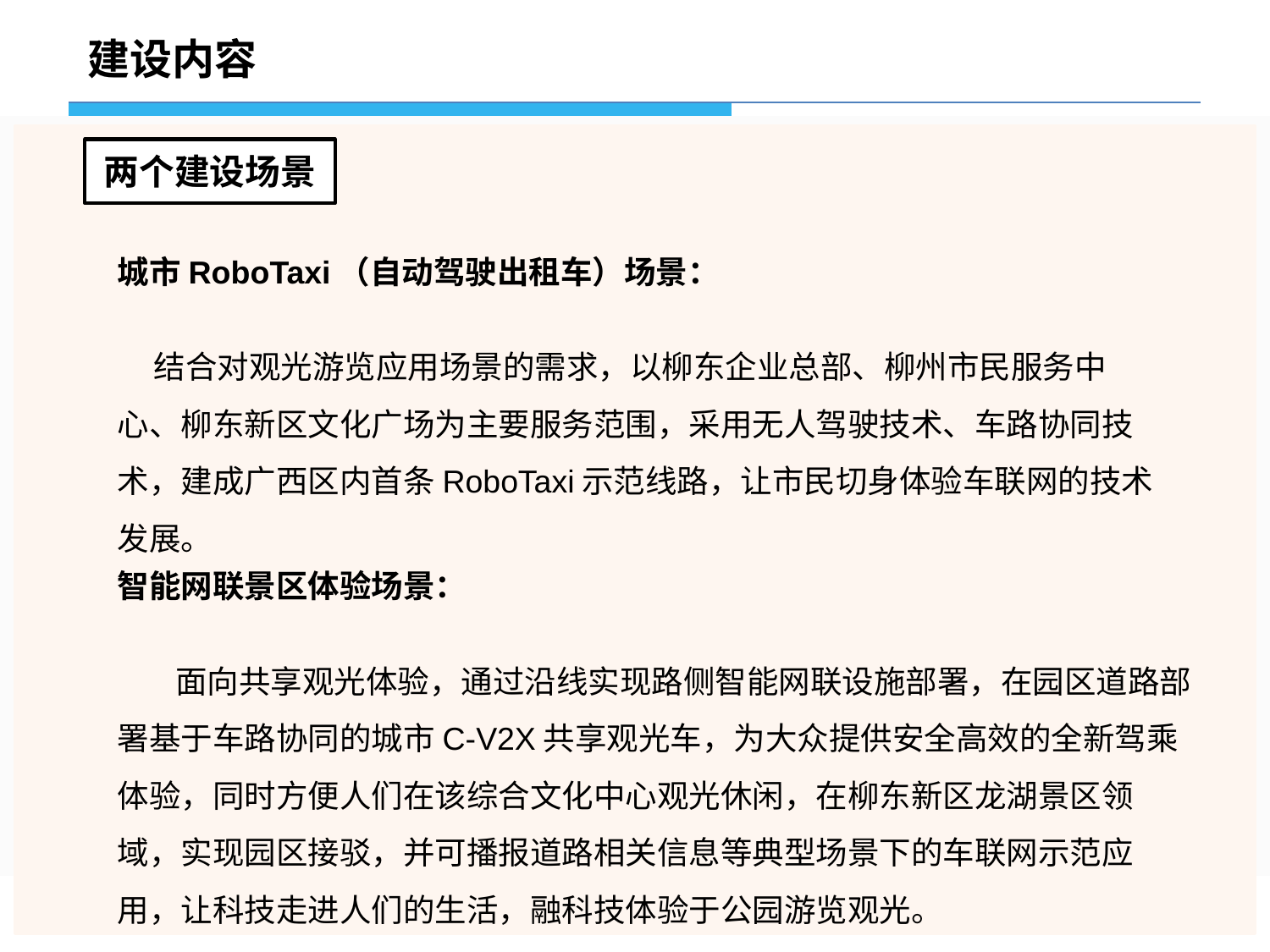

建设内容
两个建设场景
城市RoboTaxi（自动驾驶出租车）场景：

    结合对观光游览应用场景的需求，以柳东企业总部、柳州市民服务中心、柳东新区文化广场为主要服务范围，采用无人驾驶技术、车路协同技术，建成广西区内首条RoboTaxi示范线路，让市民切身体验车联网的技术发展。
智能网联景区体验场景：

       面向共享观光体验，通过沿线实现路侧智能网联设施部署，在园区道路部署基于车路协同的城市C-V2X共享观光车，为大众提供安全高效的全新驾乘体验，同时方便人们在该综合文化中心观光休闲，在柳东新区龙湖景区领域，实现园区接驳，并可播报道路相关信息等典型场景下的车联网示范应用，让科技走进人们的生活，融科技体验于公园游览观光。